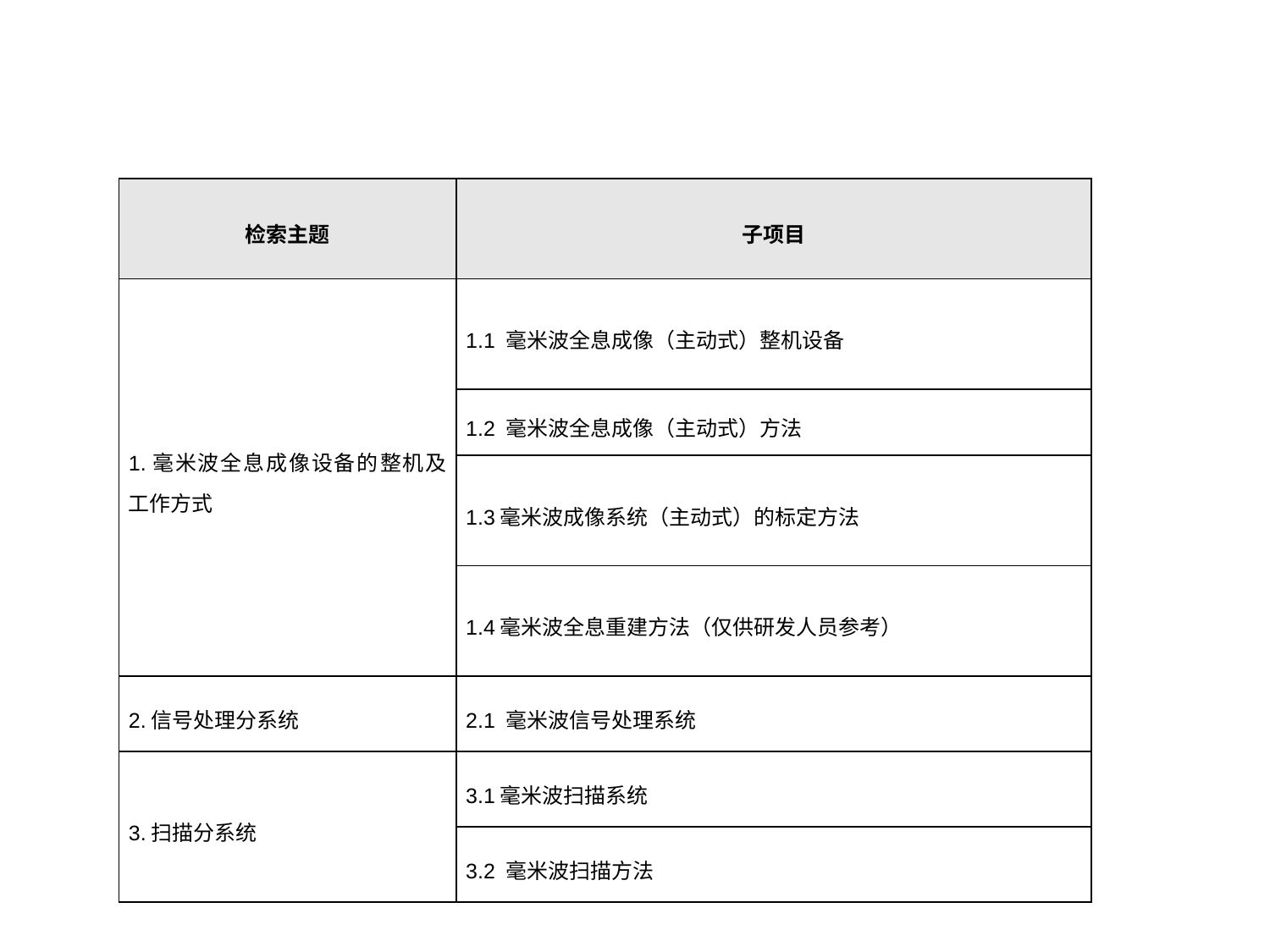

| 检索主题 | 子项目 |
| --- | --- |
| 1.毫米波全息成像设备的整机及工作方式 | 1.1 毫米波全息成像（主动式）整机设备 |
|  | 1.2 毫米波全息成像（主动式）方法 |
|  | 1.3毫米波成像系统（主动式）的标定方法 |
|  | 1.4毫米波全息重建方法（仅供研发人员参考） |
| 2.信号处理分系统 | 2.1 毫米波信号处理系统 |
| 3.扫描分系统 | 3.1毫米波扫描系统 |
|  | 3.2 毫米波扫描方法 |